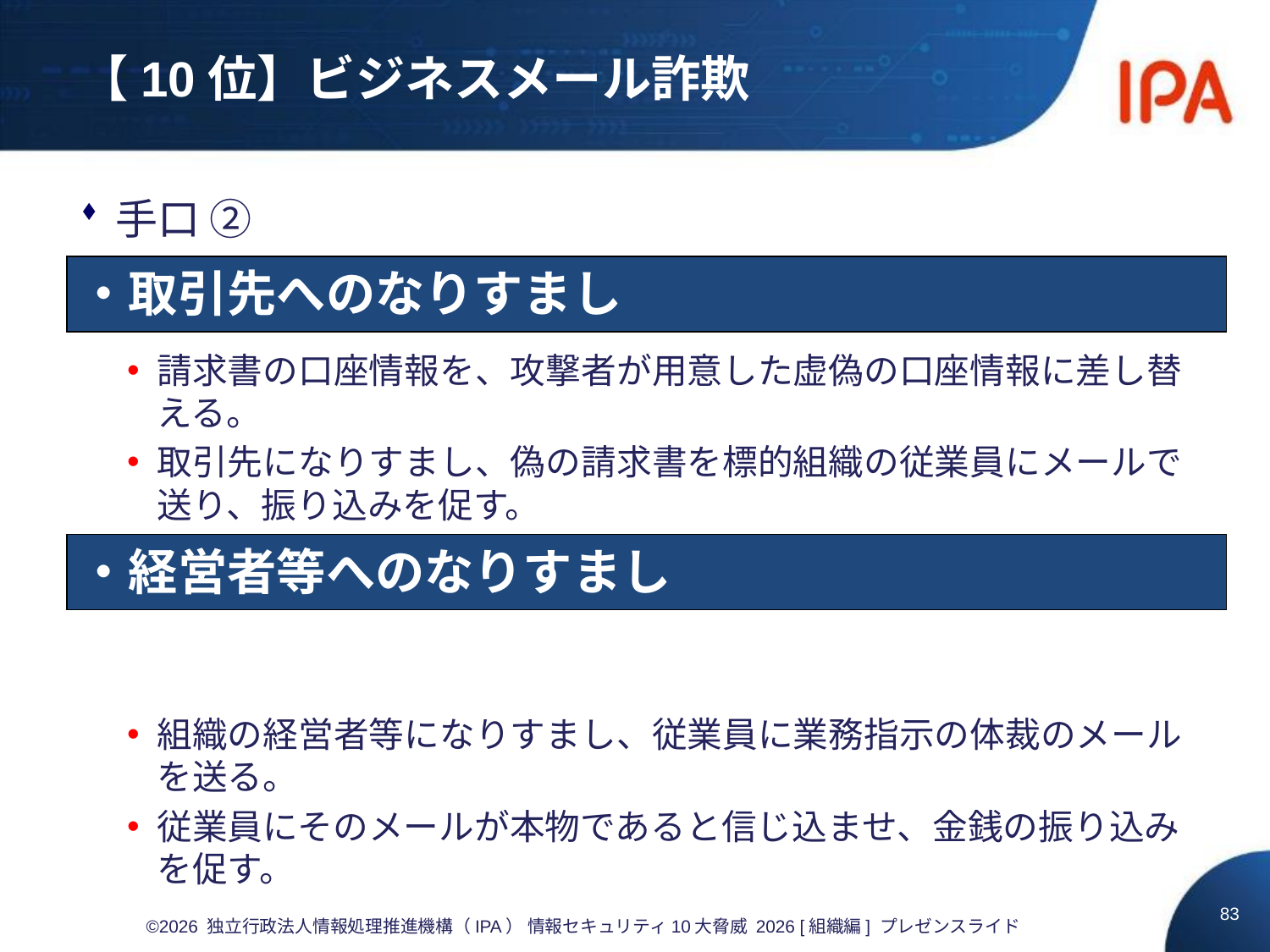

# 【10位】ビジネスメール詐欺
手口 ②

請求書の口座情報を、攻撃者が用意した虚偽の口座情報に差し替える。
取引先になりすまし、偽の請求書を標的組織の従業員にメールで送り、振り込みを促す。

組織の経営者等になりすまし、従業員に業務指示の体裁のメールを送る。
従業員にそのメールが本物であると信じ込ませ、金銭の振り込みを促す。
・取引先へのなりすまし
・経営者等へのなりすまし
83
©2026 独立行政法人情報処理推進機構（IPA） 情報セキュリティ10大脅威 2026 [組織編] プレゼンスライド